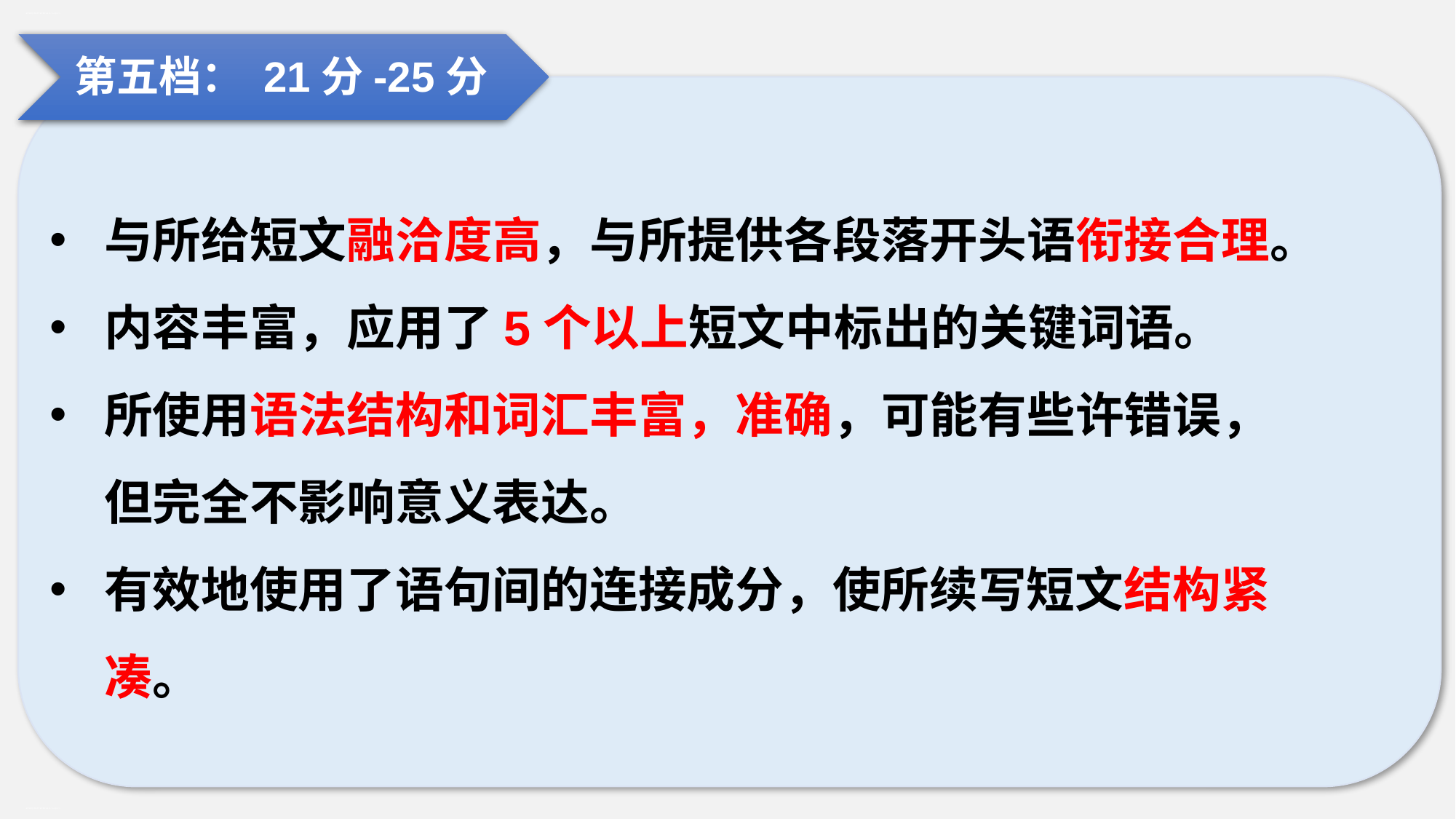

高考新题型“读后续写”英文教学公开课(共42张PPT)

第五档： 21分-25分

与所给短文融洽度高，与所提供各段落开头语衔接合理。
内容丰富，应用了5个以上短文中标出的关键词语。
所使用语法结构和词汇丰富，准确，可能有些许错误，但完全不影响意义表达。
有效地使用了语句间的连接成分，使所续写短文结构紧凑。
高考新题型“读后续写”英文教学公开课(共42张PPT)